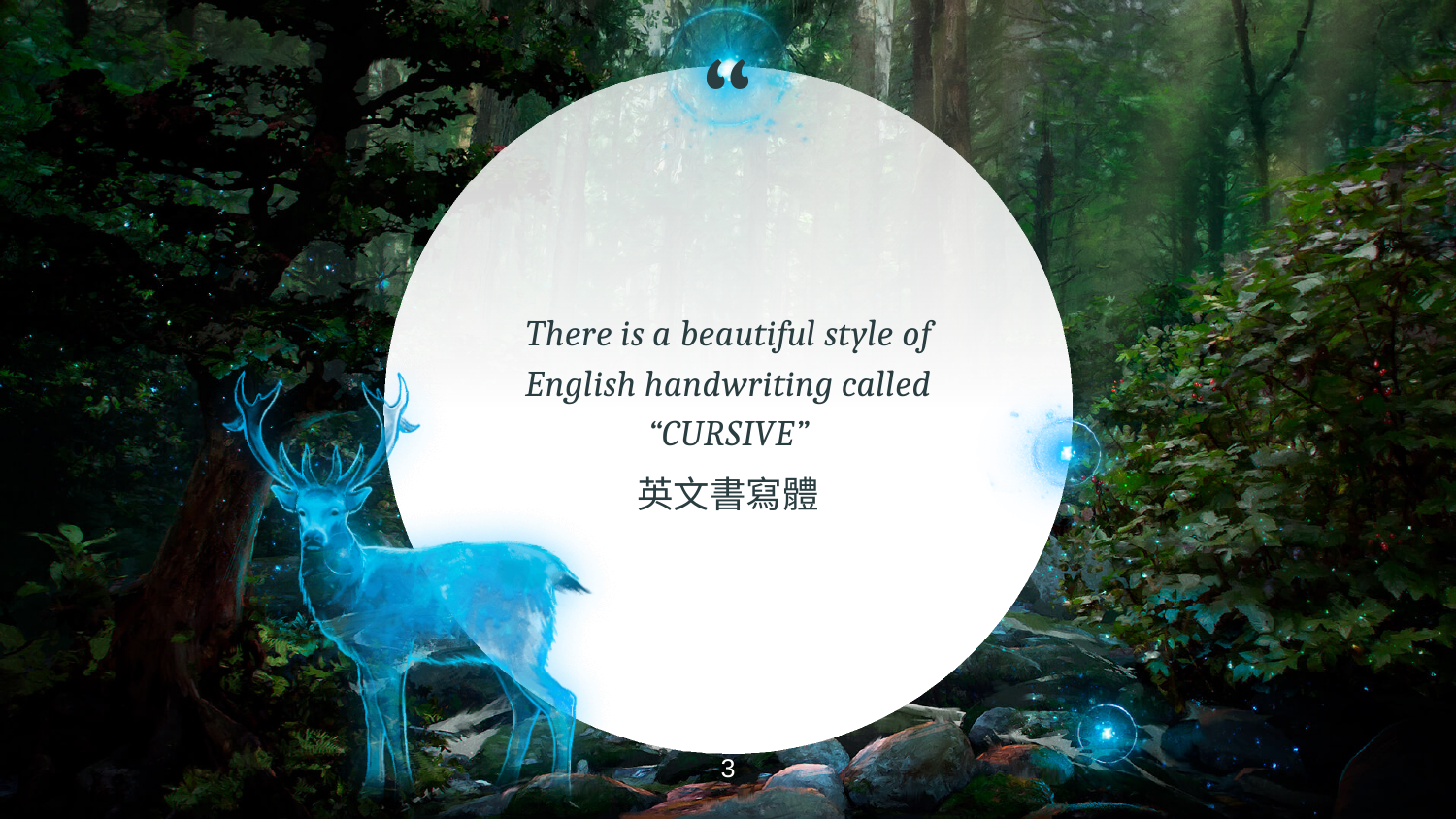

There is a beautiful style of English handwriting called “CURSIVE”
英文書寫體
3